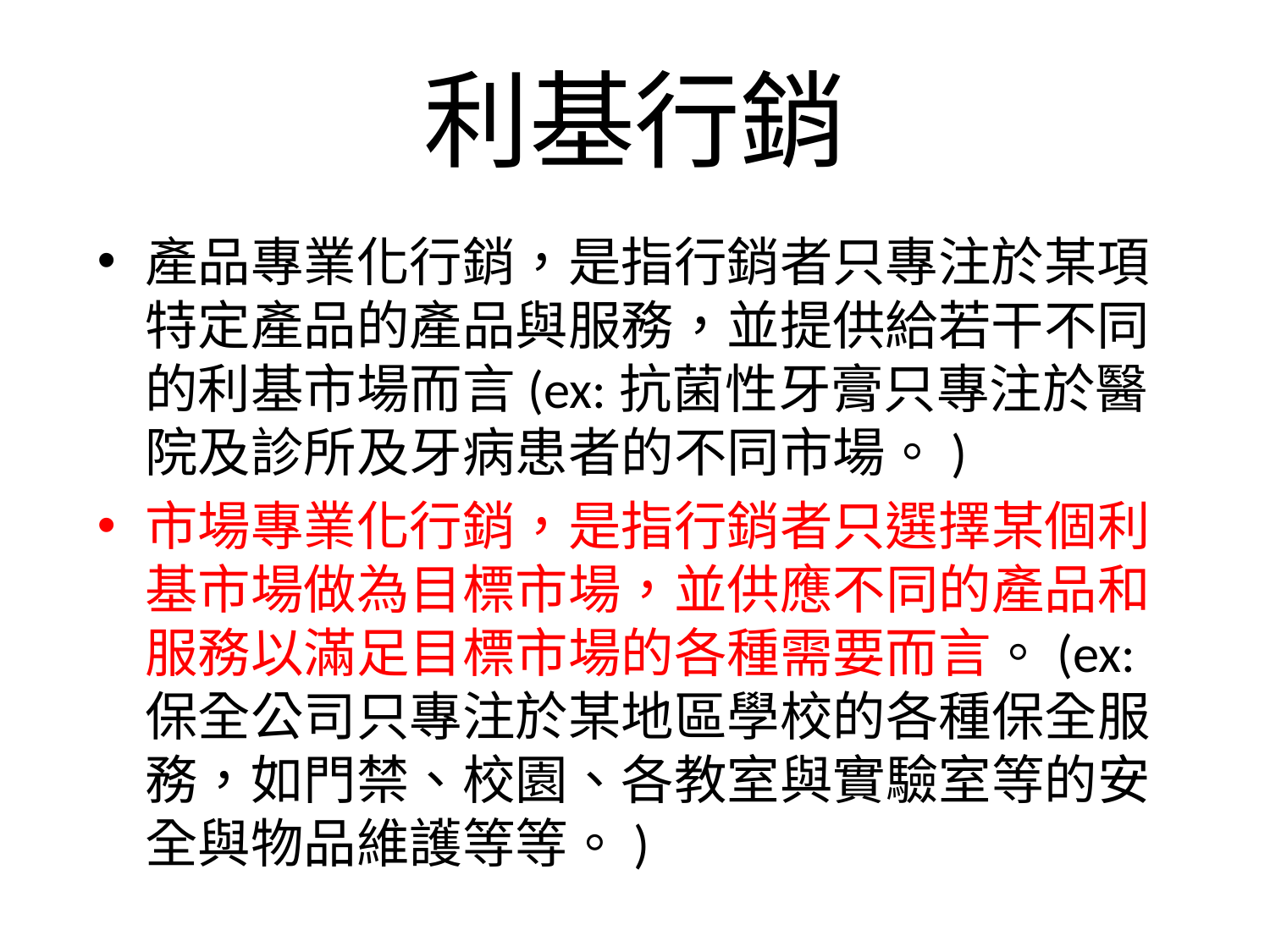

# 利基行銷
產品專業化行銷，是指行銷者只專注於某項特定產品的產品與服務，並提供給若干不同的利基市場而言(ex:抗菌性牙膏只專注於醫院及診所及牙病患者的不同市場。)
市場專業化行銷，是指行銷者只選擇某個利基市場做為目標市場，並供應不同的產品和服務以滿足目標市場的各種需要而言。(ex:保全公司只專注於某地區學校的各種保全服務，如門禁、校園、各教室與實驗室等的安全與物品維護等等。)